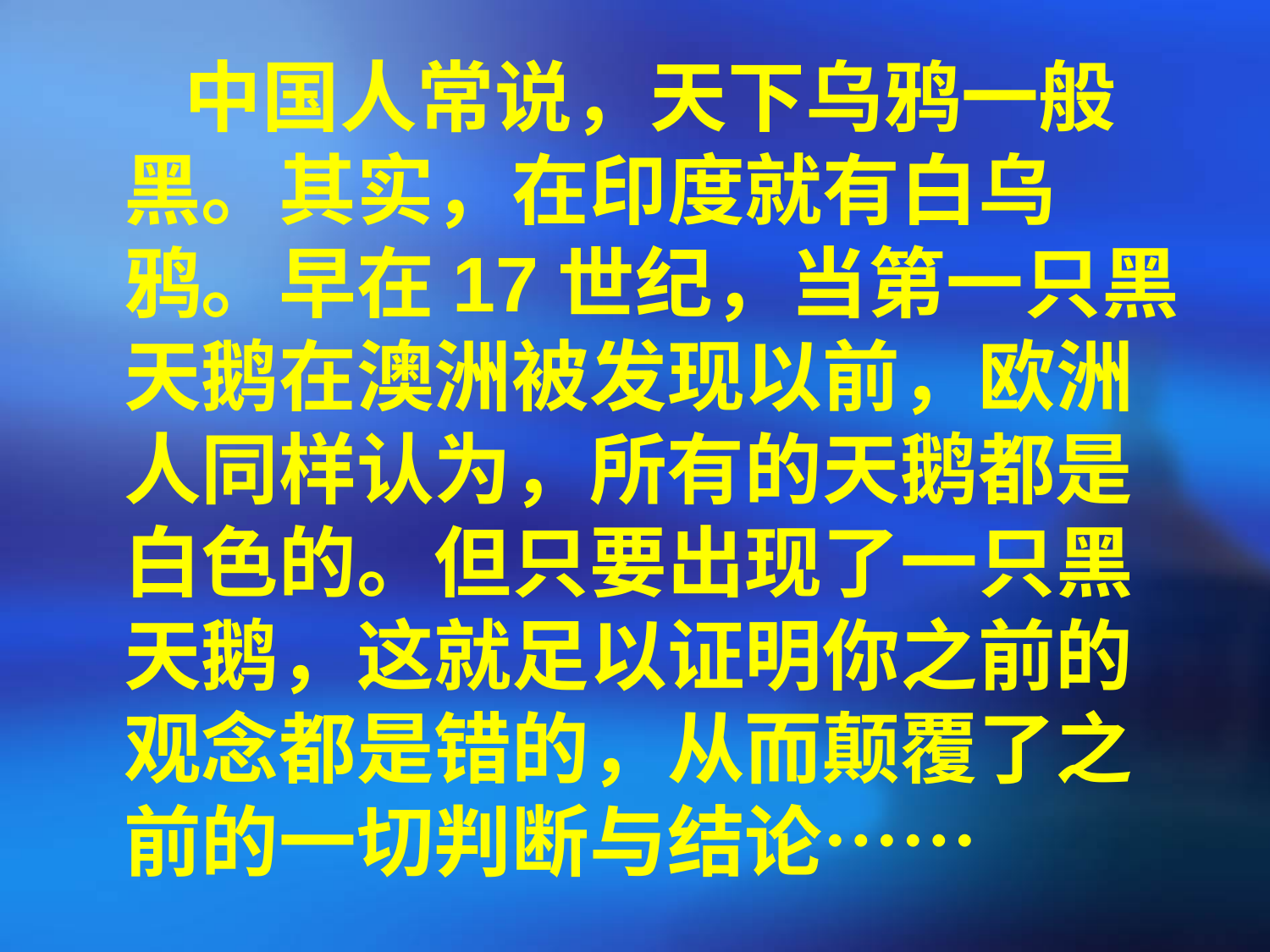

中国人常说，天下乌鸦一般黑。其实，在印度就有白乌鸦。早在17世纪，当第一只黑天鹅在澳洲被发现以前，欧洲人同样认为，所有的天鹅都是白色的。但只要出现了一只黑天鹅，这就足以证明你之前的观念都是错的，从而颠覆了之前的一切判断与结论……